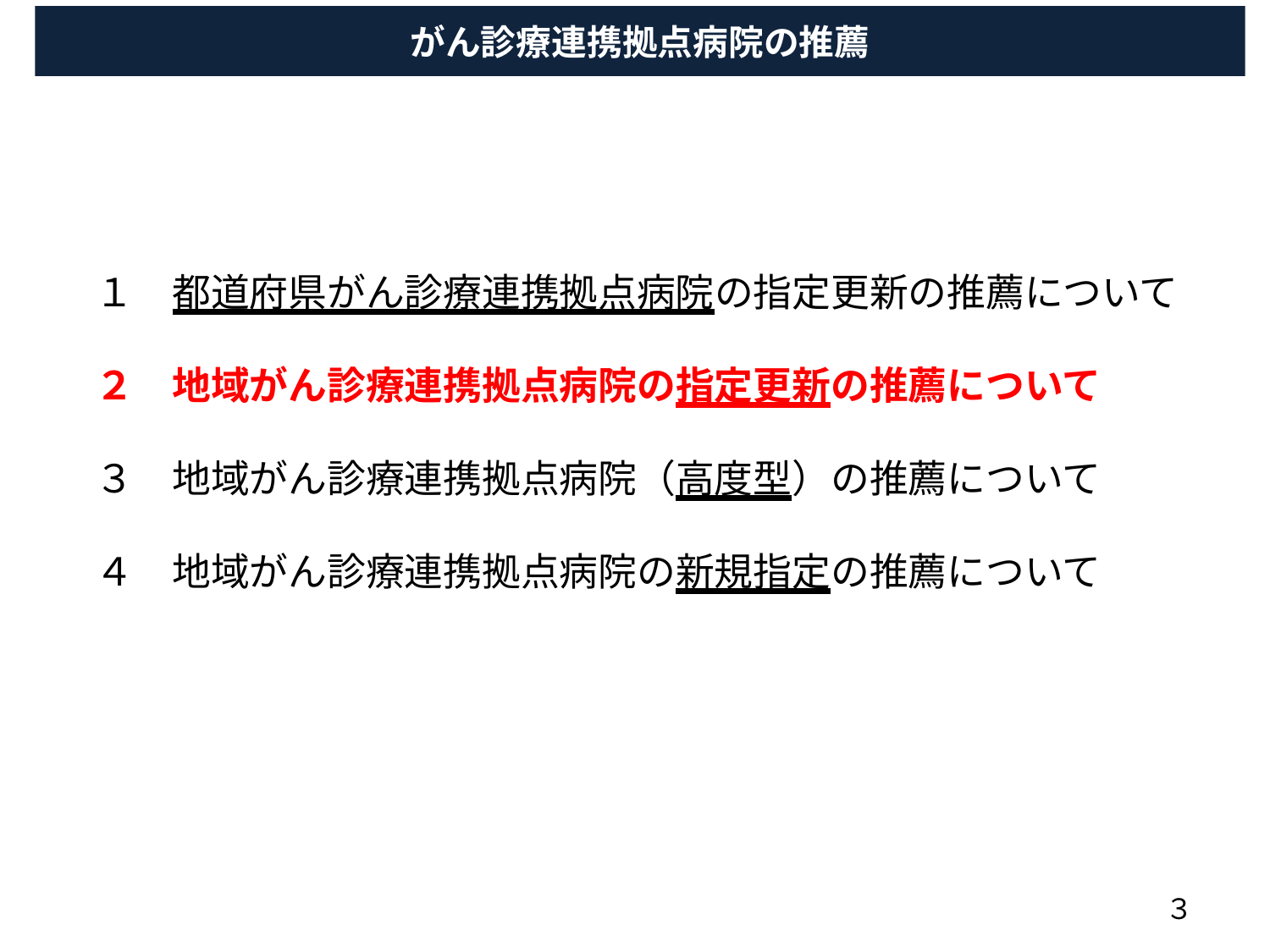

がん診療連携拠点病院の推薦
１　都道府県がん診療連携拠点病院の指定更新の推薦について

２　地域がん診療連携拠点病院の指定更新の推薦について

３　地域がん診療連携拠点病院（高度型）の推薦について

４　地域がん診療連携拠点病院の新規指定の推薦について

３